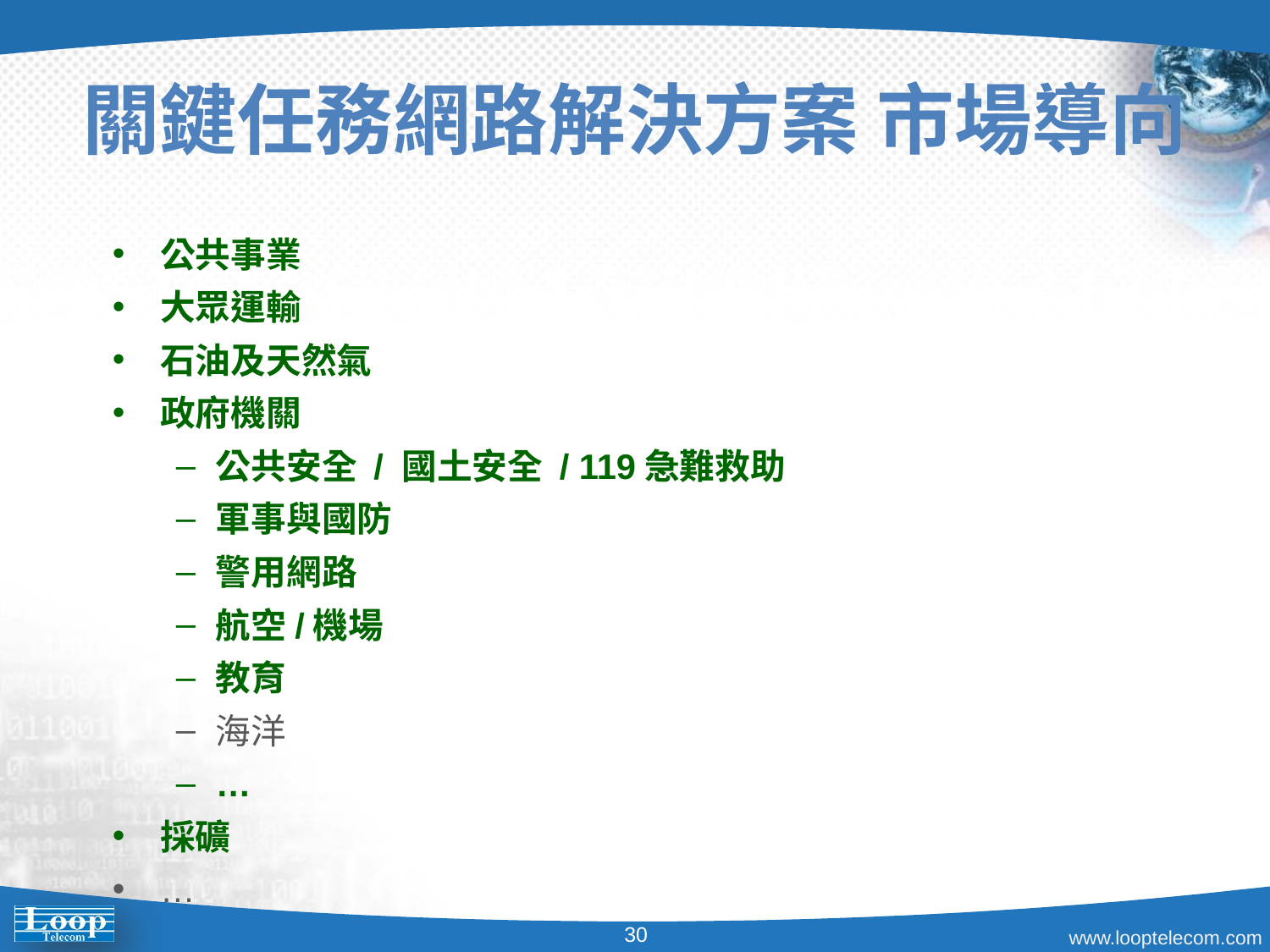

關鍵任務網路解決方案 市場導向
公共事業
大眾運輸
石油及天然氣
政府機關
公共安全 / 國土安全 / 119急難救助
軍事與國防
警用網路
航空/機場
教育
海洋
…
採礦
…
30